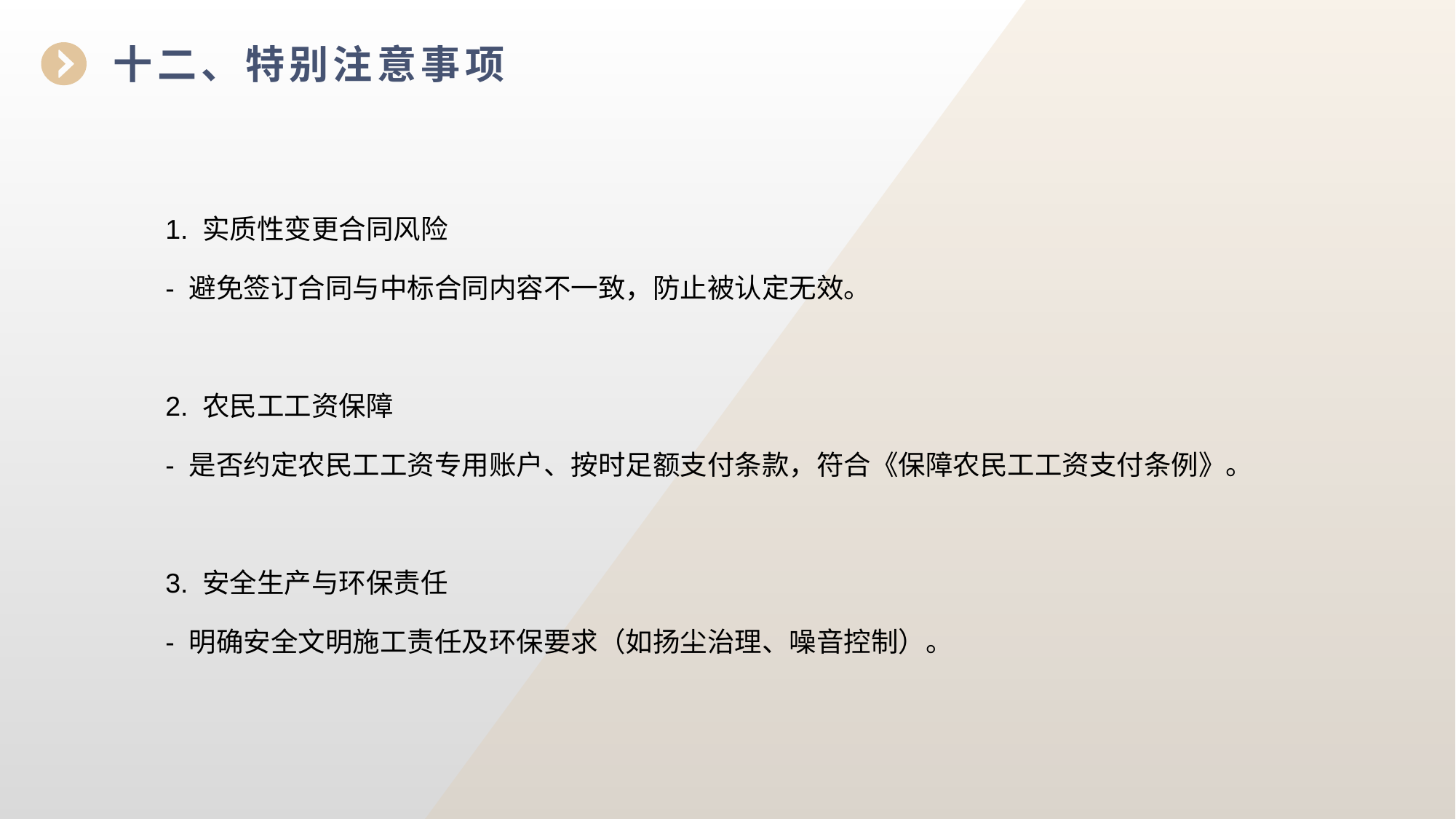

十二、特别注意事项

1. 实质性变更合同风险
- 避免签订合同与中标合同内容不一致，防止被认定无效。

2. 农民工工资保障
- 是否约定农民工工资专用账户、按时足额支付条款，符合《保障农民工工资支付条例》。

3. 安全生产与环保责任
- 明确安全文明施工责任及环保要求（如扬尘治理、噪音控制）。